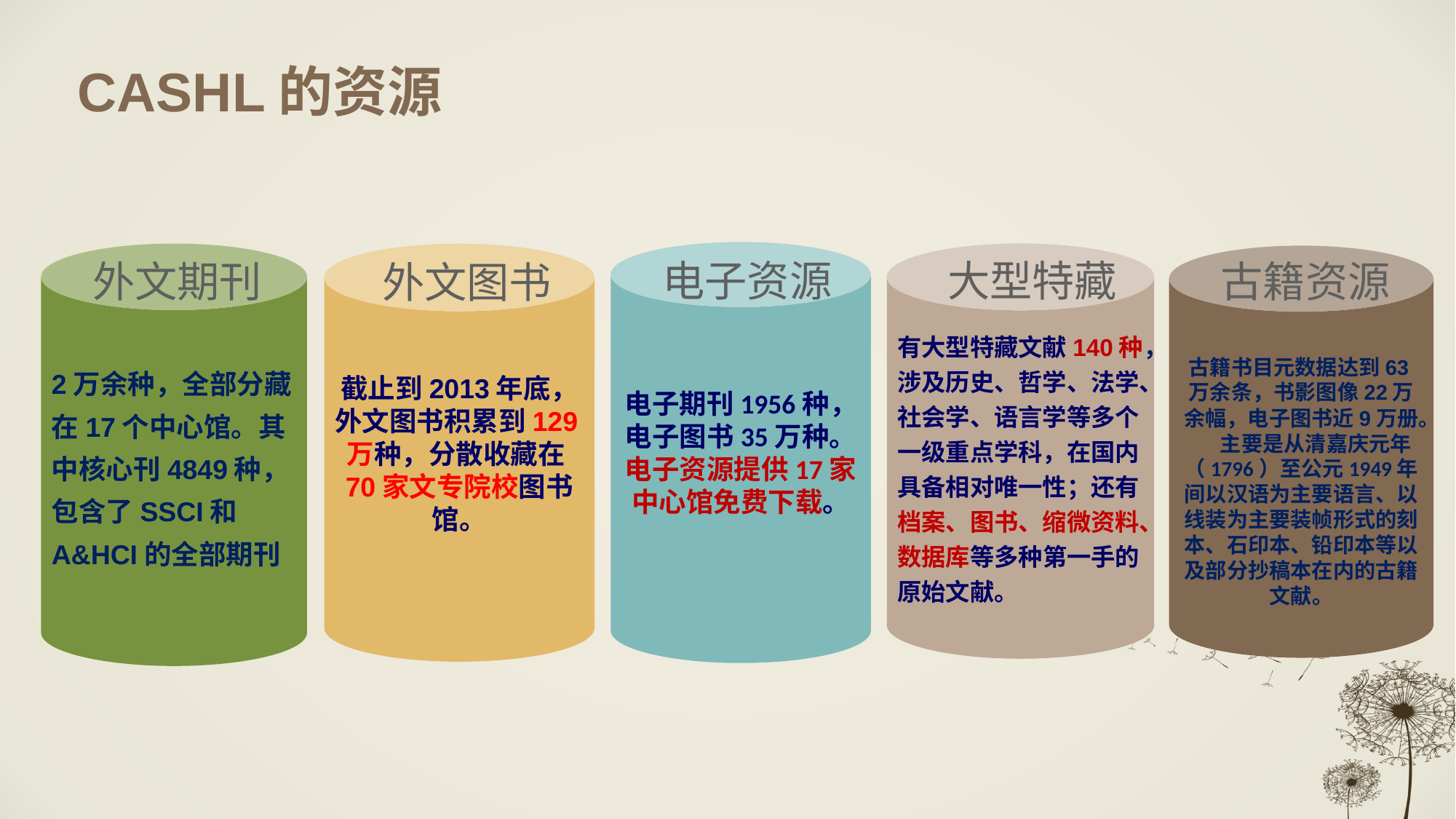

# CASHL的资源

电子资源
大型特藏
古籍资源
外文期刊
外文图书
电子期刊1956种，电子图书35万种。电子资源提供17家中心馆免费下载。

有大型特藏文献140种，涉及历史、哲学、法学、社会学、语言学等多个一级重点学科，在国内具备相对唯一性；还有档案、图书、缩微资料、数据库等多种第一手的原始文献。

截止到2013年底，外文图书积累到129万种，分散收藏在70家文专院校图书馆。

古籍书目元数据达到63万余条，书影图像22万余幅，电子图书近9万册。      主要是从清嘉庆元年（1796）至公元1949年间以汉语为主要语言、以线装为主要装帧形式的刻本、石印本、铅印本等以及部分抄稿本在内的古籍文献。

2万余种，全部分藏在17个中心馆。其中核心刊4849种，包含了SSCI和 A&HCI的全部期刊